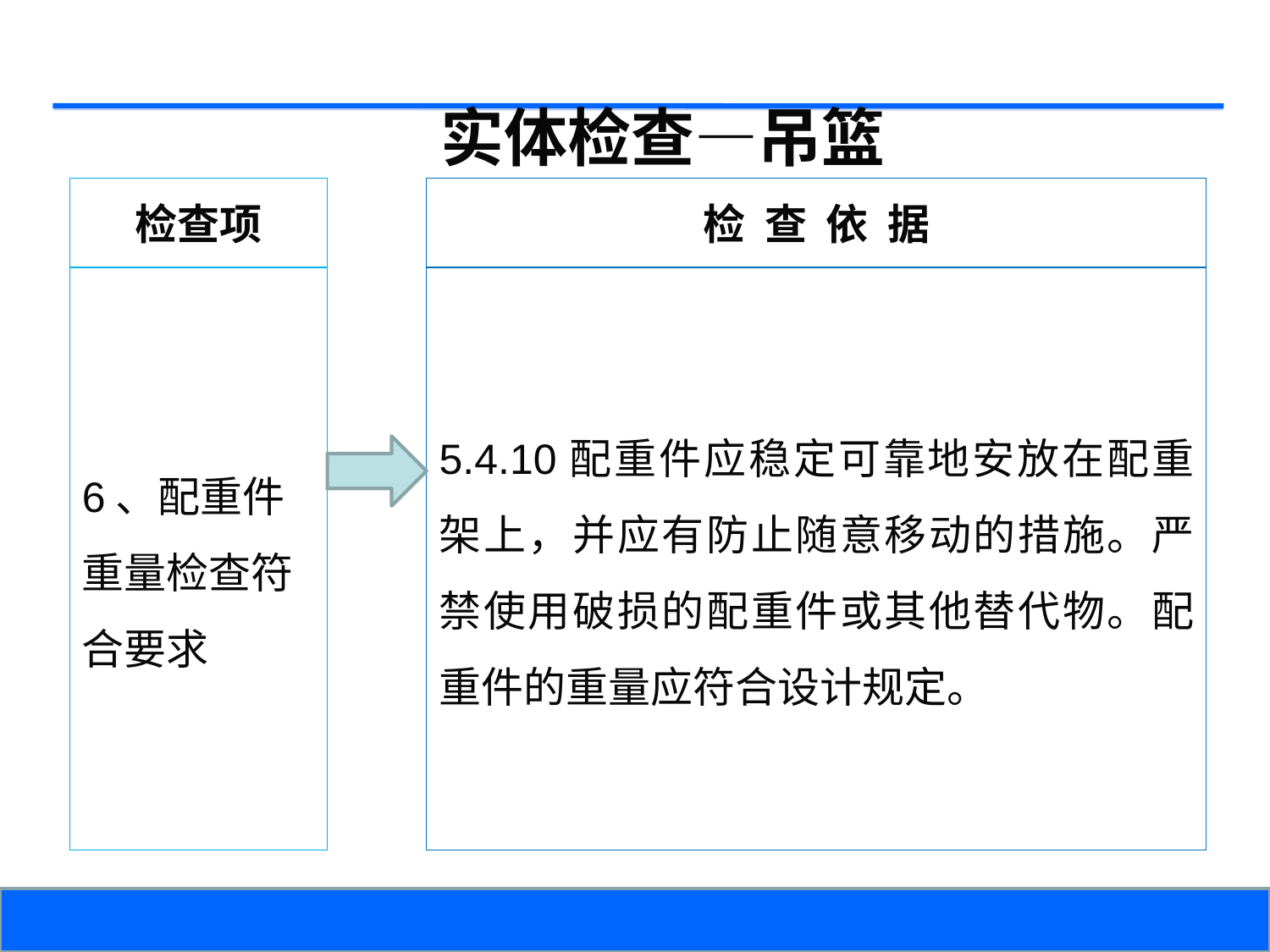

实体检查—吊篮
检查项
检  查  依  据
6、配重件重量检查符合要求
5.4.10配重件应稳定可靠地安放在配重架上，并应有防止随意移动的措施。严禁使用破损的配重件或其他替代物。配重件的重量应符合设计规定。